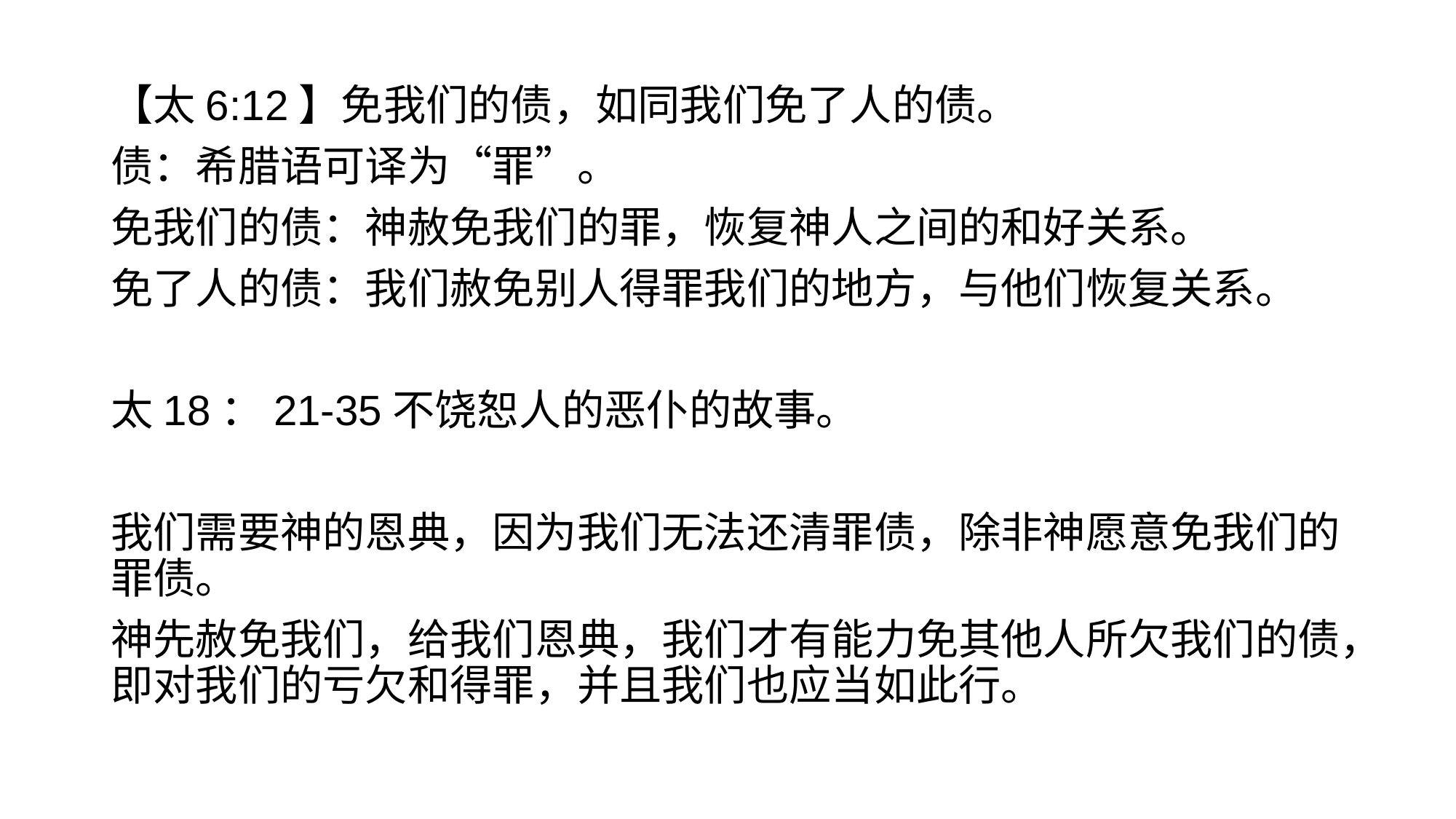

#
【太6:12】免我们的债，如同我们免了人的债。
债：希腊语可译为“罪”。
免我们的债：神赦免我们的罪，恢复神人之间的和好关系。
免了人的债：我们赦免别人得罪我们的地方，与他们恢复关系。

太18：21-35不饶恕人的恶仆的故事。

我们需要神的恩典，因为我们无法还清罪债，除非神愿意免我们的罪债。
神先赦免我们，给我们恩典，我们才有能力免其他人所欠我们的债，即对我们的亏欠和得罪，并且我们也应当如此行。